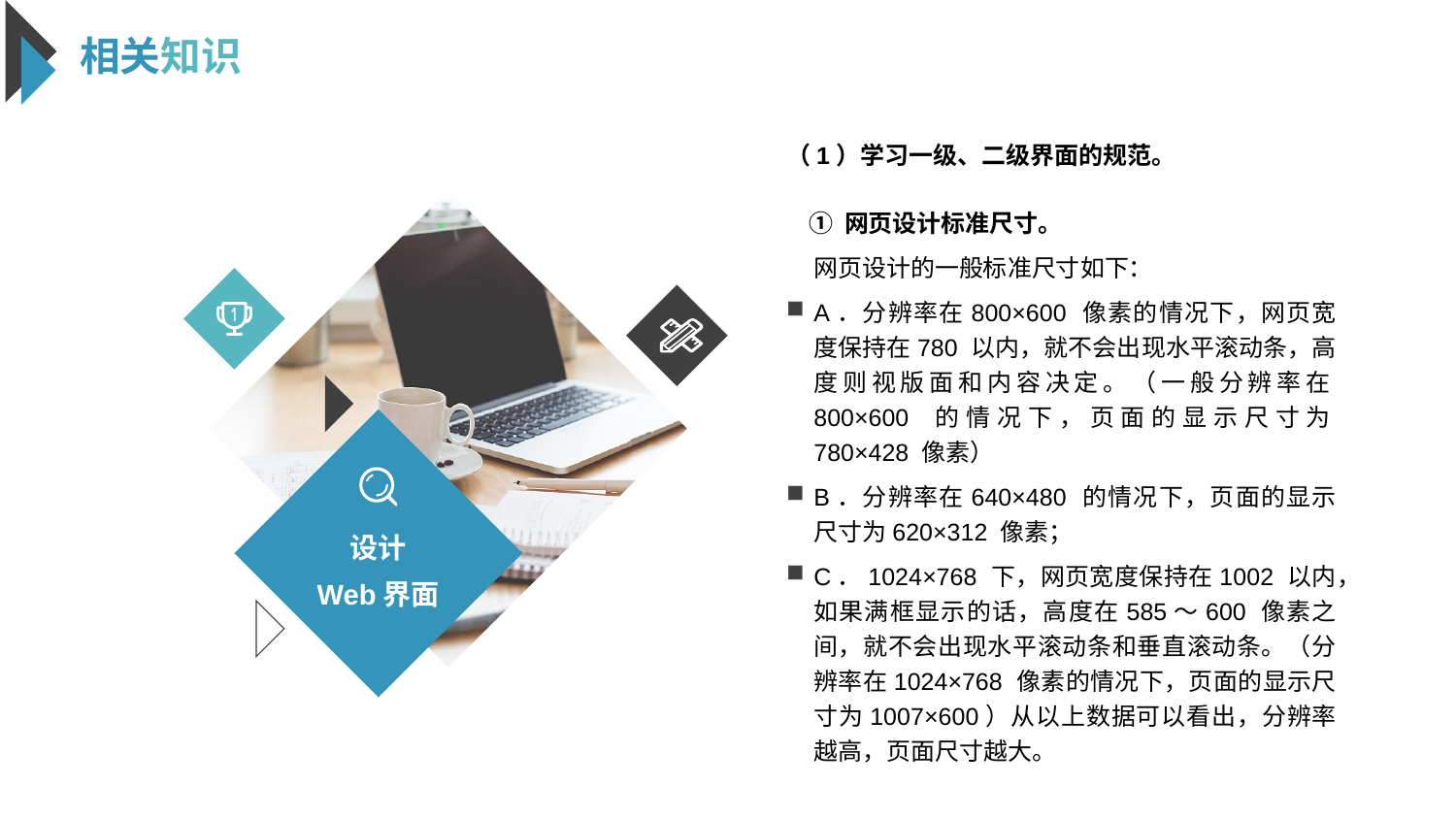

相关知识

（1）学习一级、二级界面的规范。

    ① 网页设计标准尺寸。
    网页设计的一般标准尺寸如下：
A．分辨率在800×600 像素的情况下，网页宽度保持在780 以内，就不会出现水平滚动条，高度则视版面和内容决定。（一般分辨率在800×600 的情况下，页面的显示尺寸为780×428 像素）
B．分辨率在640×480 的情况下，页面的显示尺寸为620×312 像素；
C．1024×768 下，网页宽度保持在1002 以内，如果满框显示的话，高度在585～600 像素之间，就不会出现水平滚动条和垂直滚动条。（分辨率在1024×768 像素的情况下，页面的显示尺寸为1007×600）从以上数据可以看出，分辨率越高，页面尺寸越大。

设计
Web界面